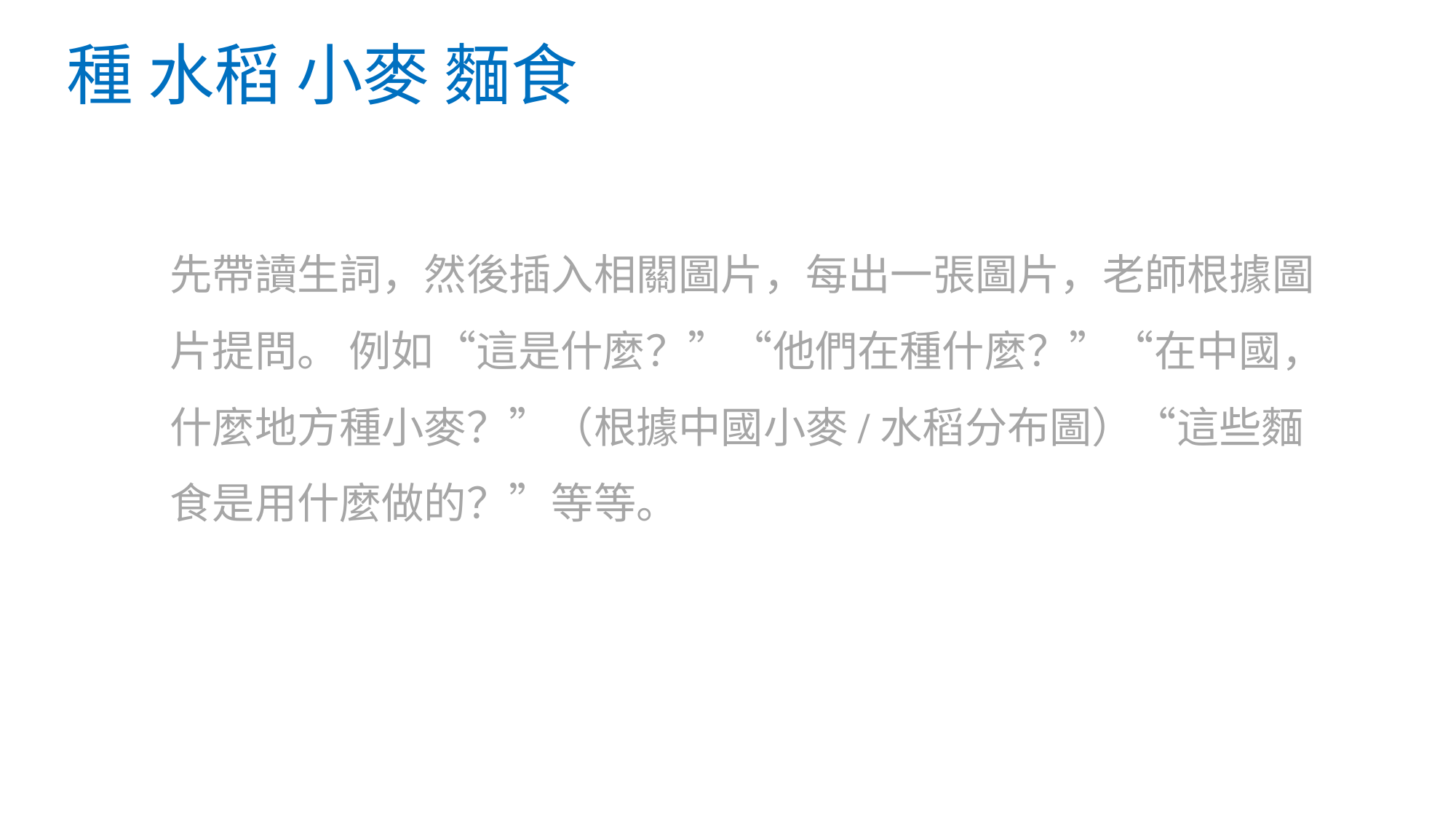

# 種 水稻 小麥 麵食
先帶讀生詞，然後插入相關圖片，每出一張圖片，老師根據圖片提問。 例如“這是什麼？”“他們在種什麼？”“在中國，什麼地方種小麥？”（根據中國小麥/水稻分布圖）“這些麵食是用什麼做的？”等等。